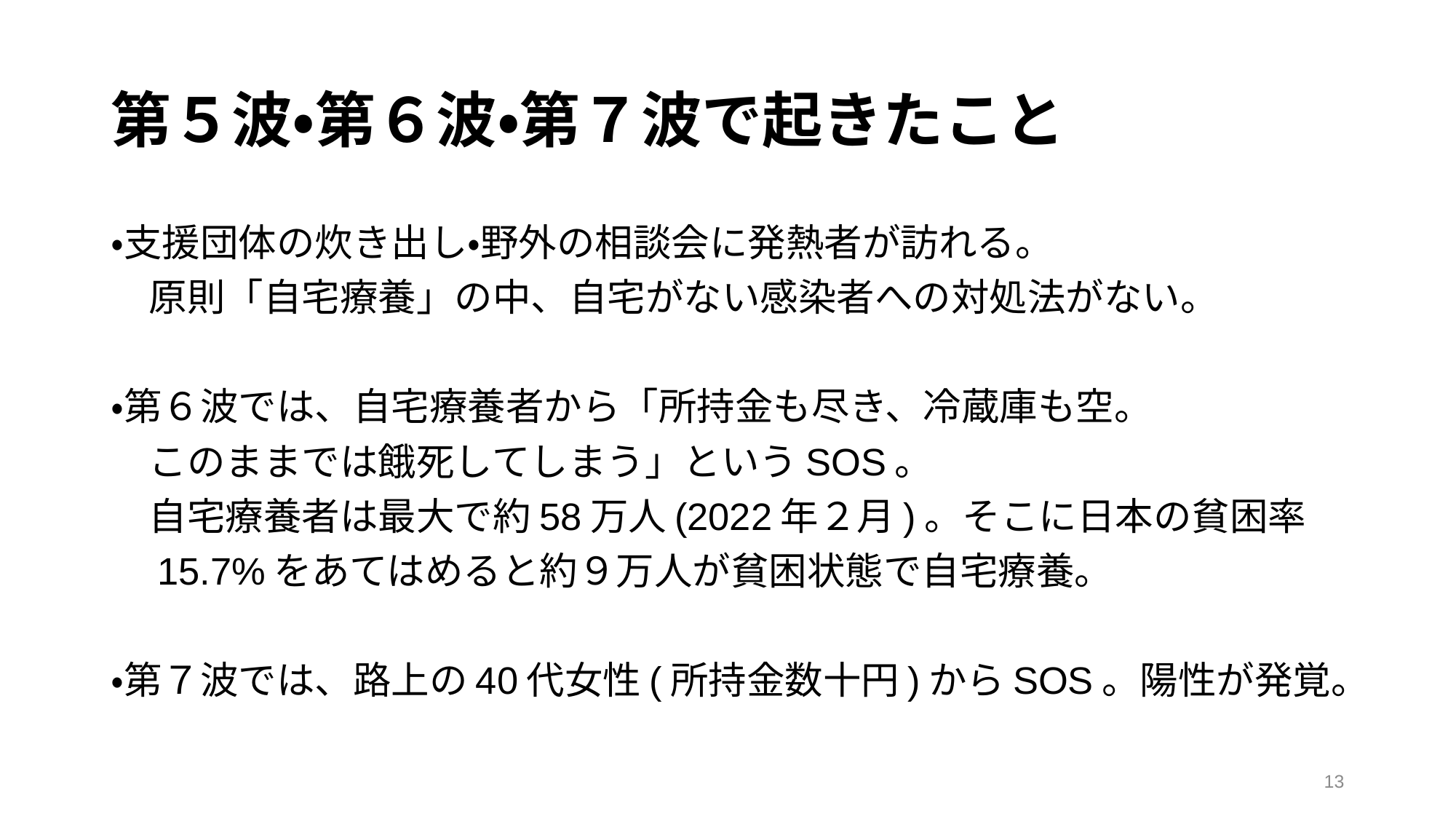

# 第５波・第６波・第７波で起きたこと
・支援団体の炊き出し・野外の相談会に発熱者が訪れる。
　原則「自宅療養」の中、自宅がない感染者への対処法がない。

・第６波では、自宅療養者から「所持金も尽き、冷蔵庫も空。
　このままでは餓死してしまう」というSOS。
　自宅療養者は最大で約58万人(2022年２月)。そこに日本の貧困率
　15.7%をあてはめると約９万人が貧困状態で自宅療養。

・第７波では、路上の40代女性(所持金数十円)からSOS。陽性が発覚。

13